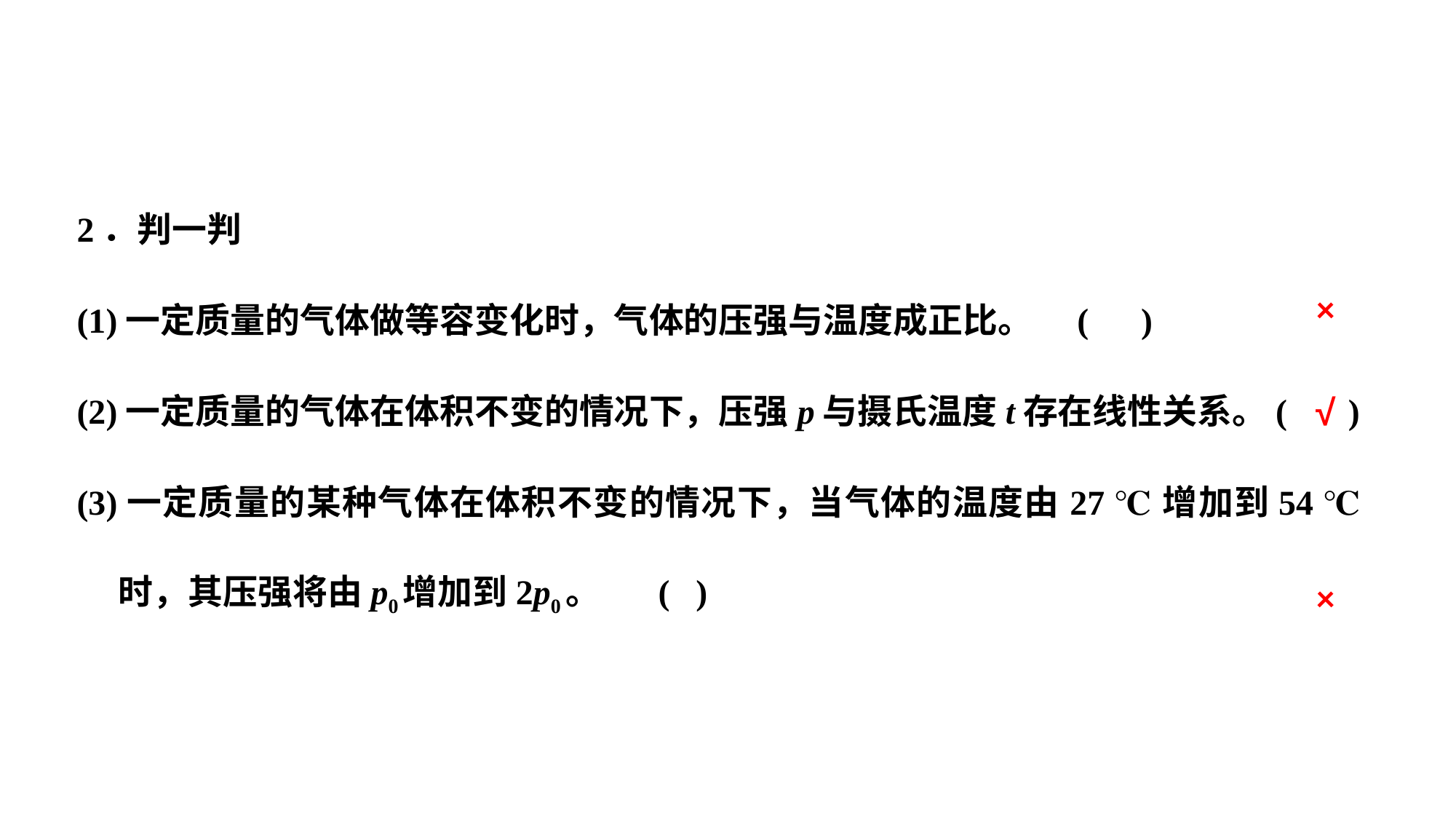

2．判一判
(1)一定质量的气体做等容变化时，气体的压强与温度成正比。	 (      )
(2)一定质量的气体在体积不变的情况下，压强p与摄氏温度t存在线性关系。(       )
(3)一定质量的某种气体在体积不变的情况下，当气体的温度由27 ℃增加到54 ℃时，其压强将由p0增加到2p0。		 (   )
×
√
×